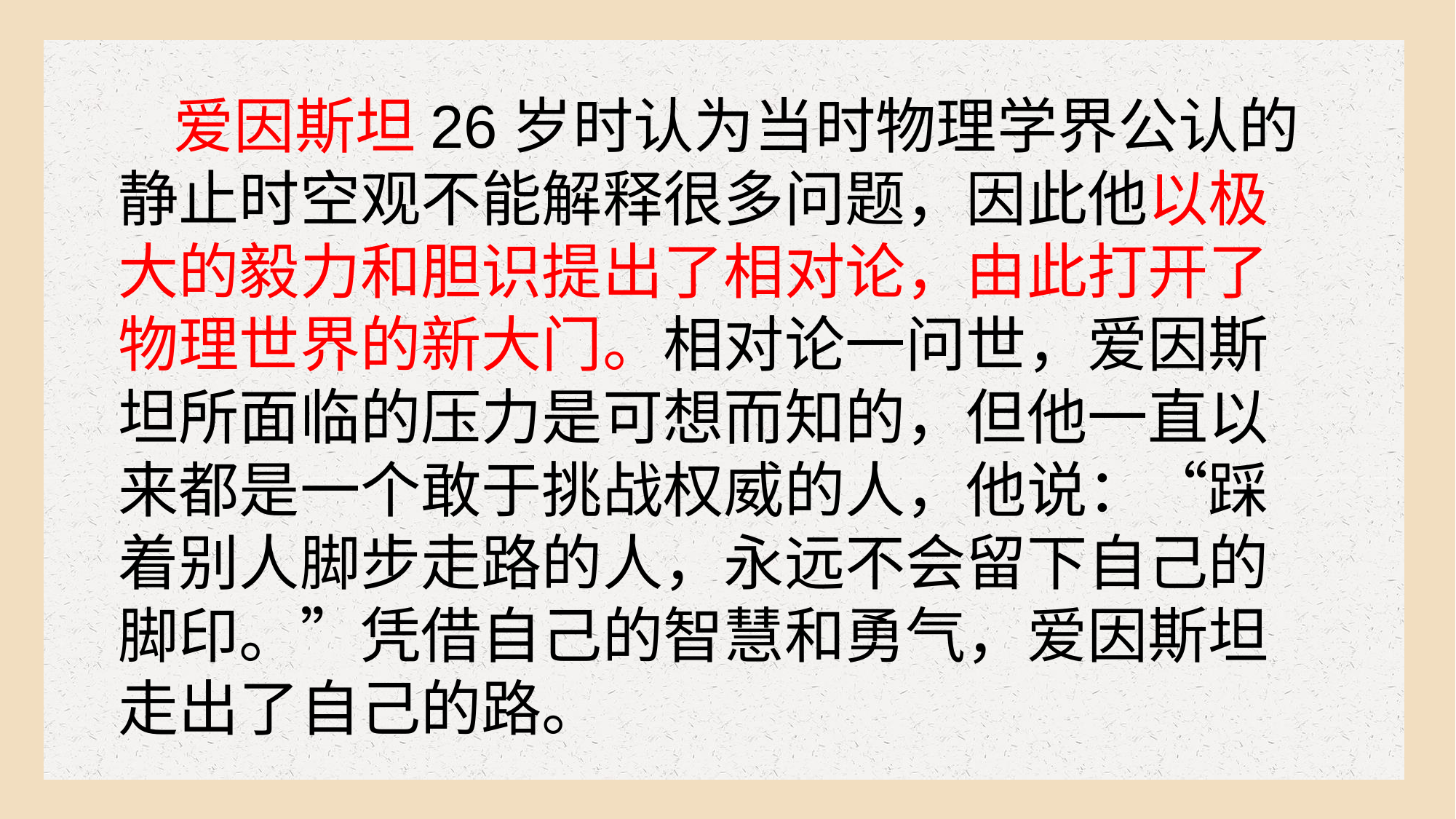

爱因斯坦26岁时认为当时物理学界公认的静止时空观不能解释很多问题，因此他以极大的毅力和胆识提出了相对论，由此打开了物理世界的新大门。相对论一问世，爱因斯坦所面临的压力是可想而知的，但他一直以来都是一个敢于挑战权威的人，他说：“踩着别人脚步走路的人，永远不会留下自己的脚印。”凭借自己的智慧和勇气，爱因斯坦走出了自己的路。